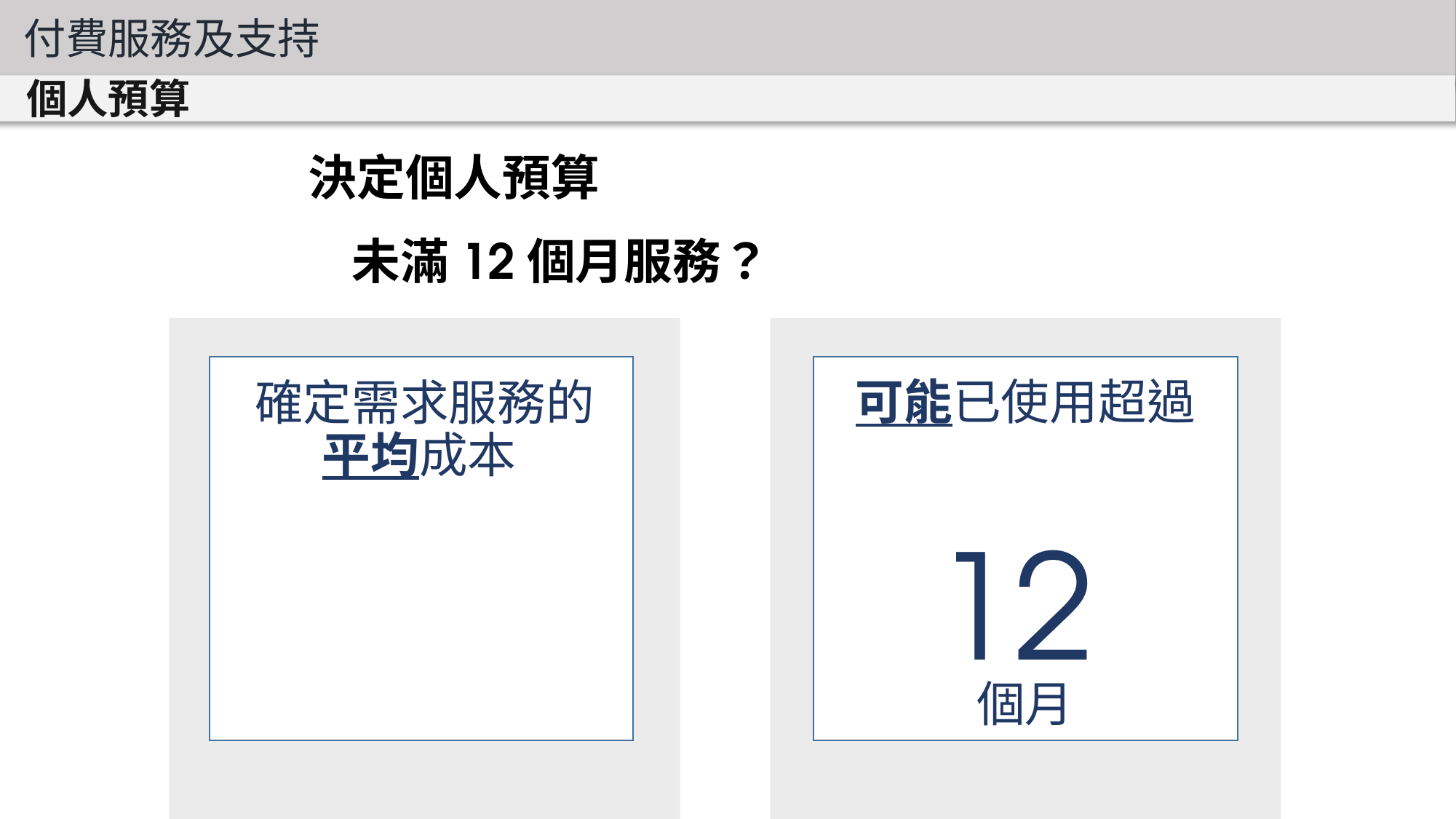

付費服務及支持
個人預算
決定個人預算
未滿12個月服務？

可能已使用超過
確定需求服務的平均成本
12
個月